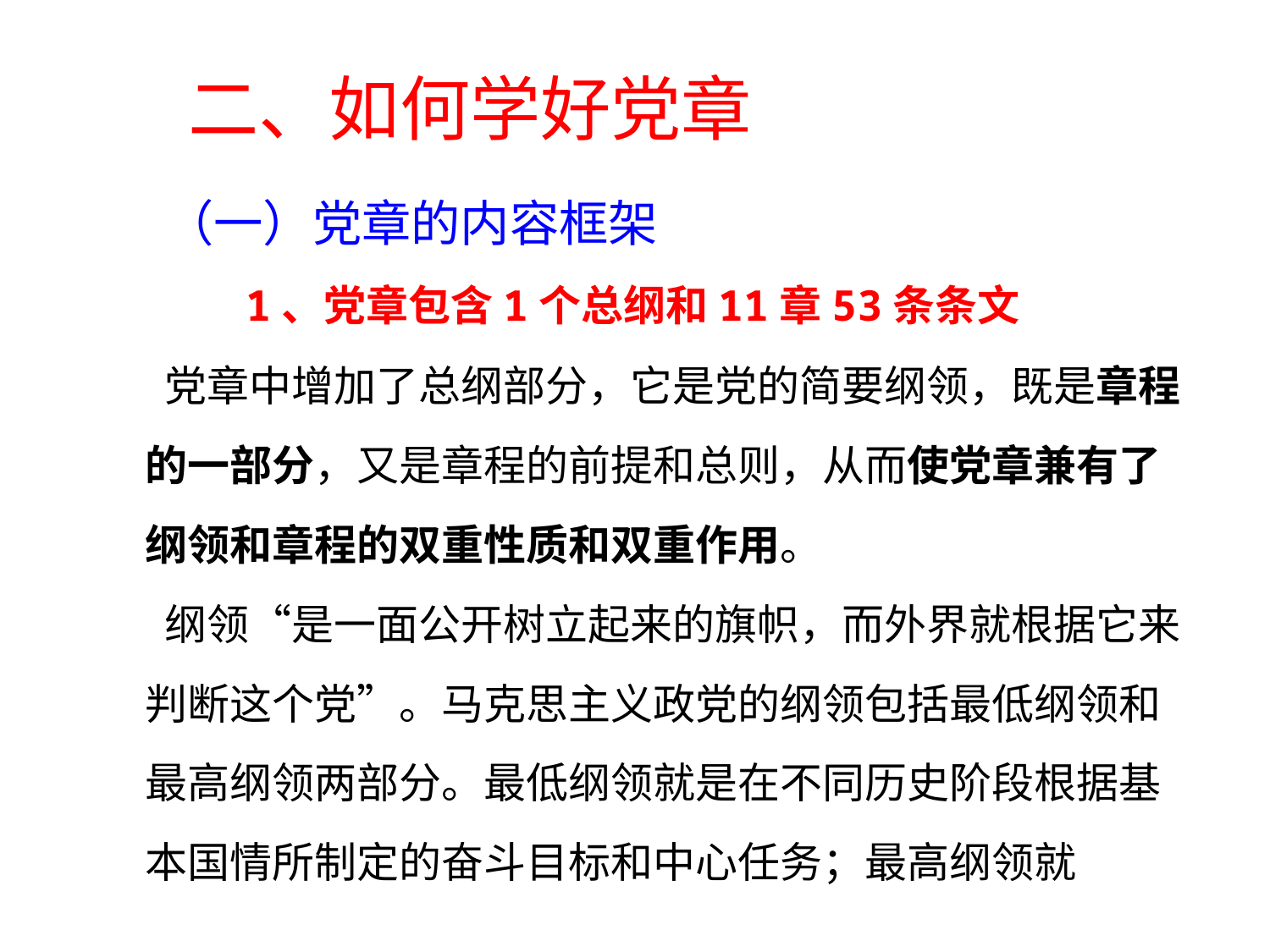

二、如何学好党章
     （一）党章的内容框架
     1、党章包含1个总纲和11章53条条文
      党章中增加了总纲部分，它是党的简要纲领，既是章程的一部分，又是章程的前提和总则，从而使党章兼有了纲领和章程的双重性质和双重作用。
      纲领“是一面公开树立起来的旗帜，而外界就根据它来判断这个党”。马克思主义政党的纲领包括最低纲领和最高纲领两部分。最低纲领就是在不同历史阶段根据基本国情所制定的奋斗目标和中心任务；最高纲领就